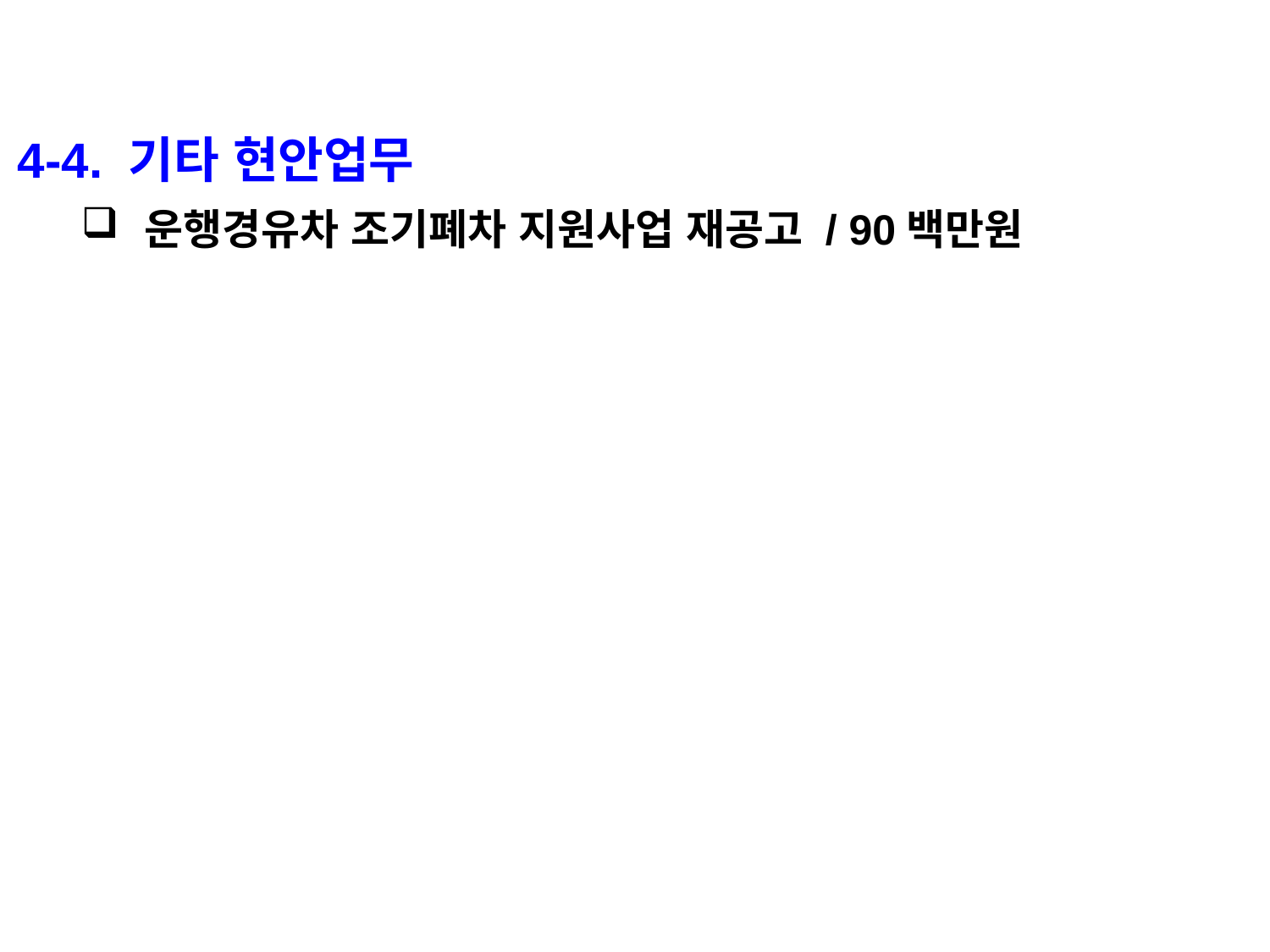

4-4. 기타 현안업무
운행경유차 조기폐차 지원사업 재공고 / 90백만원